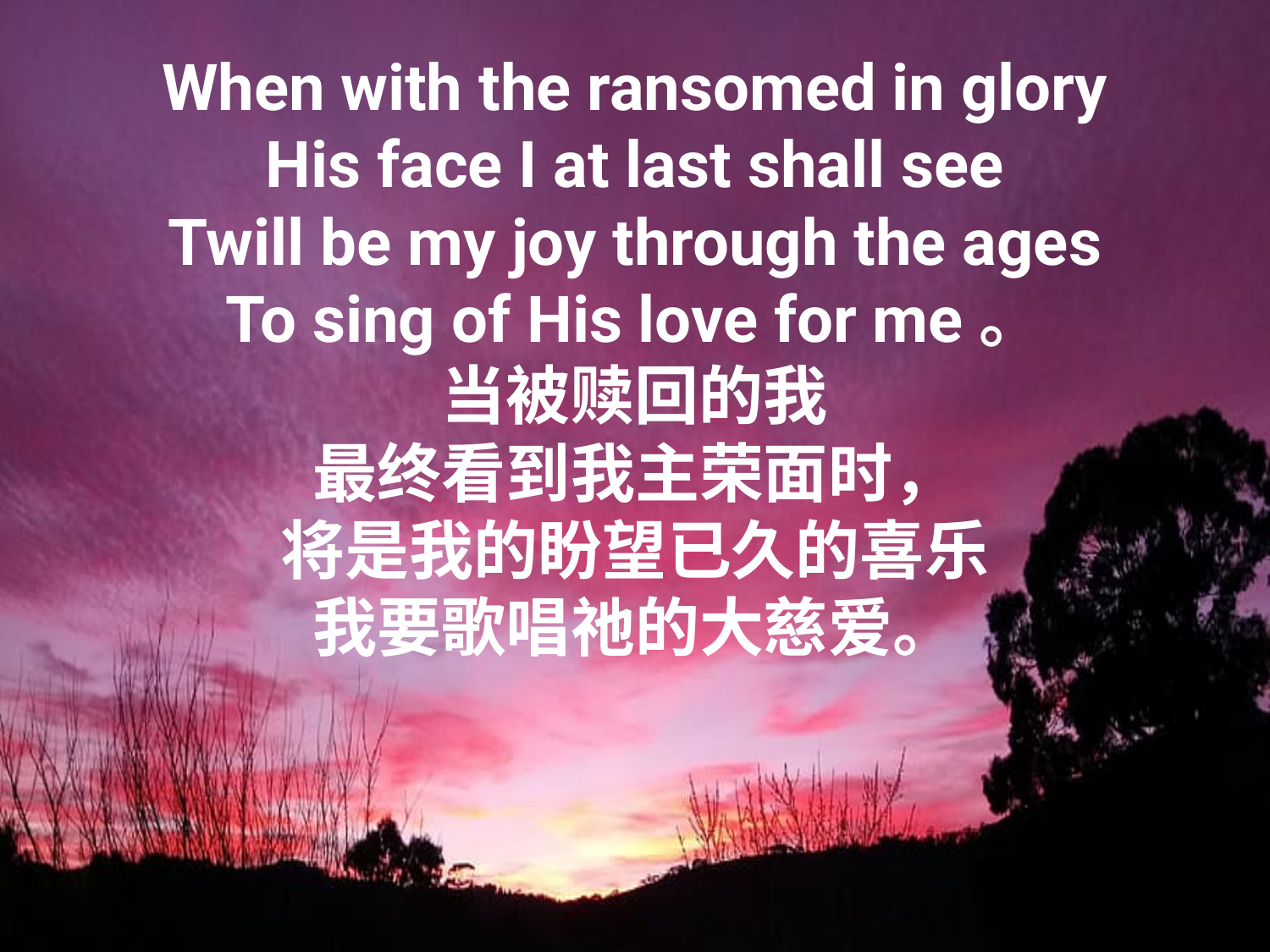

When with the ransomed in glory
His face I at last shall see
Twill be my joy through the ages
To sing of His love for me。
当被赎回的我
最终看到我主荣面时，
将是我的盼望已久的喜乐
我要歌唱祂的大慈爱。